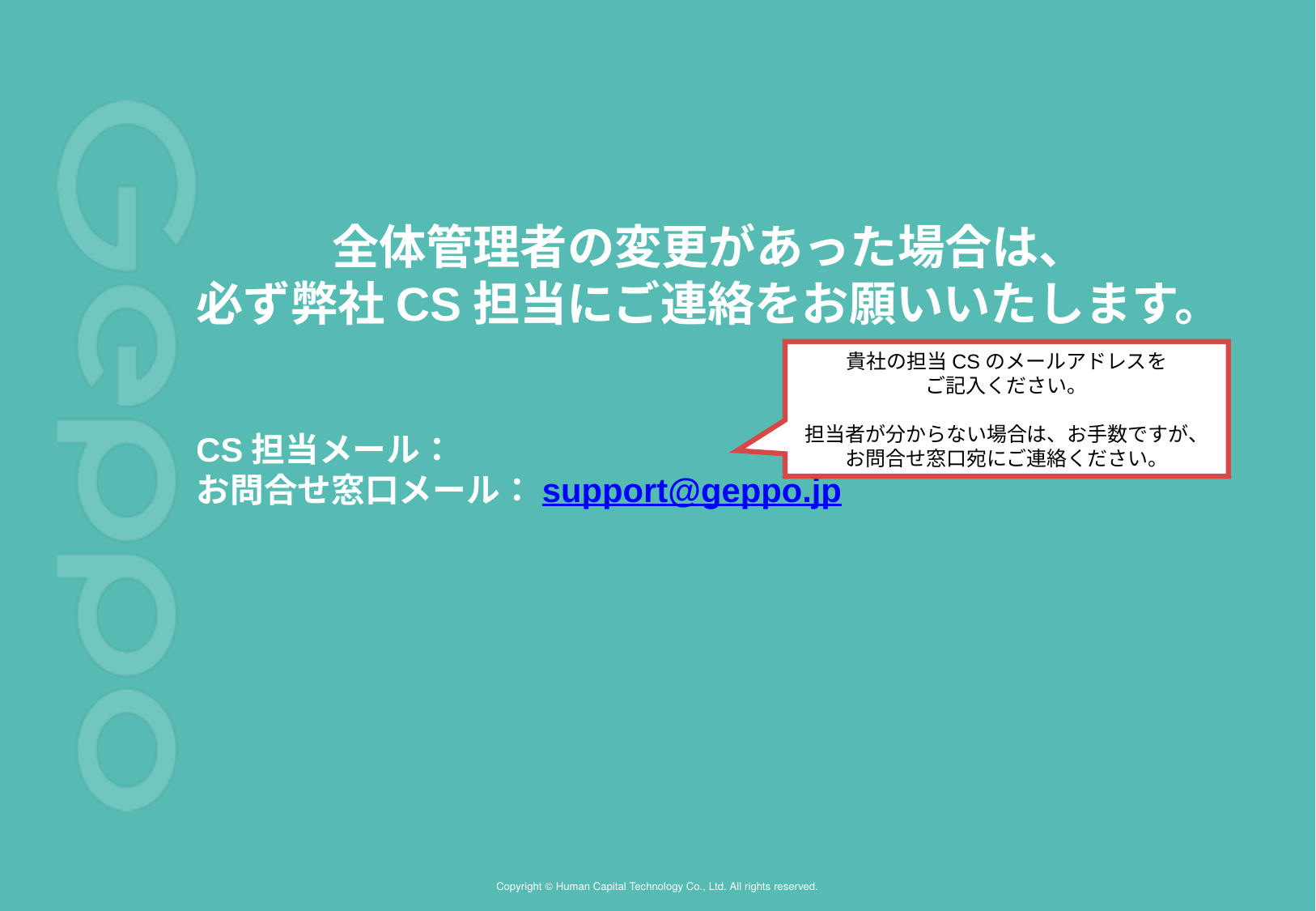

全体管理者の変更があった場合は、
必ず弊社CS担当にご連絡をお願いいたします。

CS担当メール：
お問合せ窓口メール：support@geppo.jp

貴社の担当CSのメールアドレスを
ご記入ください。

担当者が分からない場合は、お手数ですが、
お問合せ窓口宛にご連絡ください。